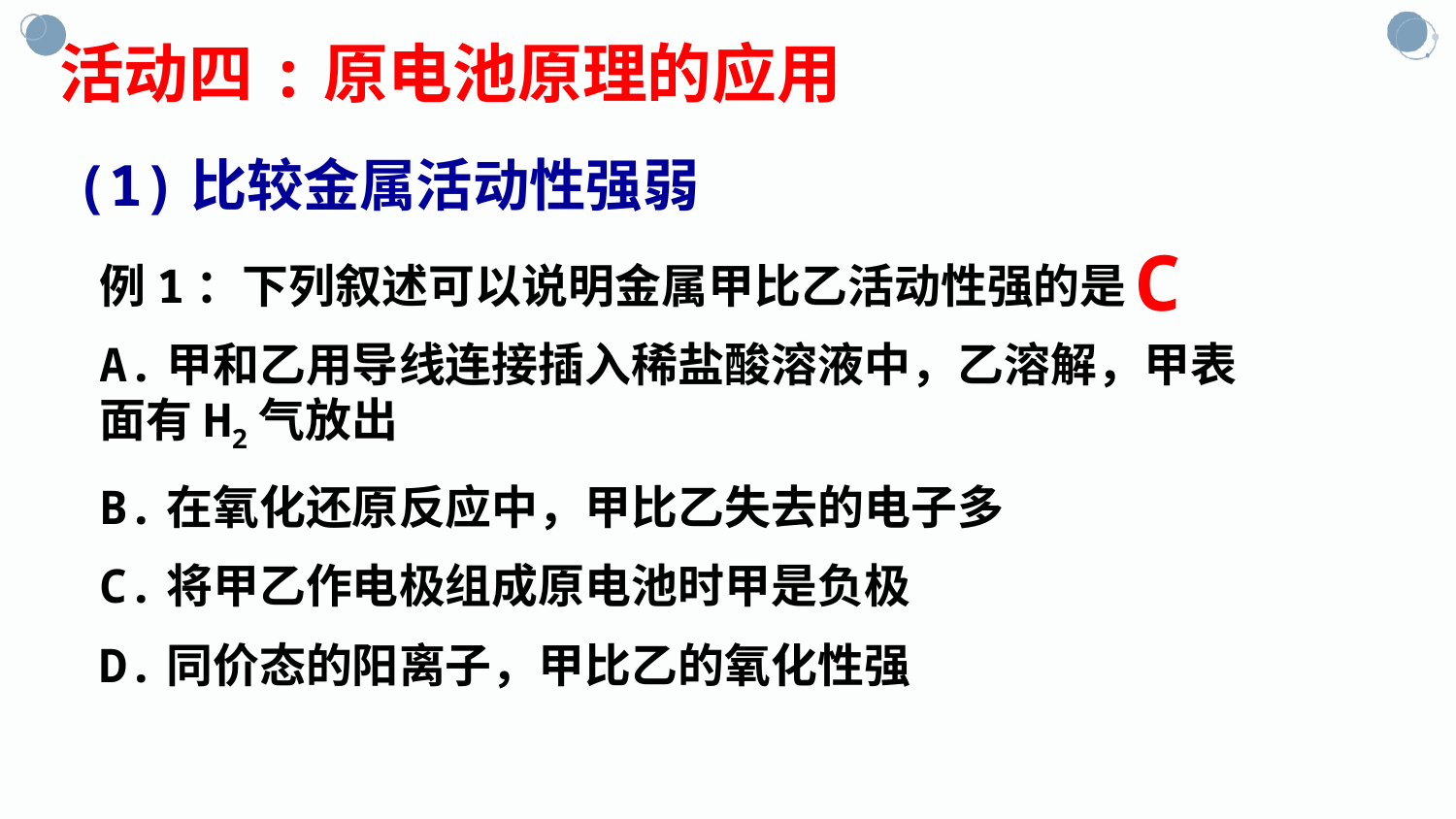

活动四:原电池原理的应用
(1)比较金属活动性强弱
C
例1：下列叙述可以说明金属甲比乙活动性强的是
A.甲和乙用导线连接插入稀盐酸溶液中，乙溶解，甲表面有H2气放出
B.在氧化还原反应中，甲比乙失去的电子多
C.将甲乙作电极组成原电池时甲是负极
D.同价态的阳离子，甲比乙的氧化性强